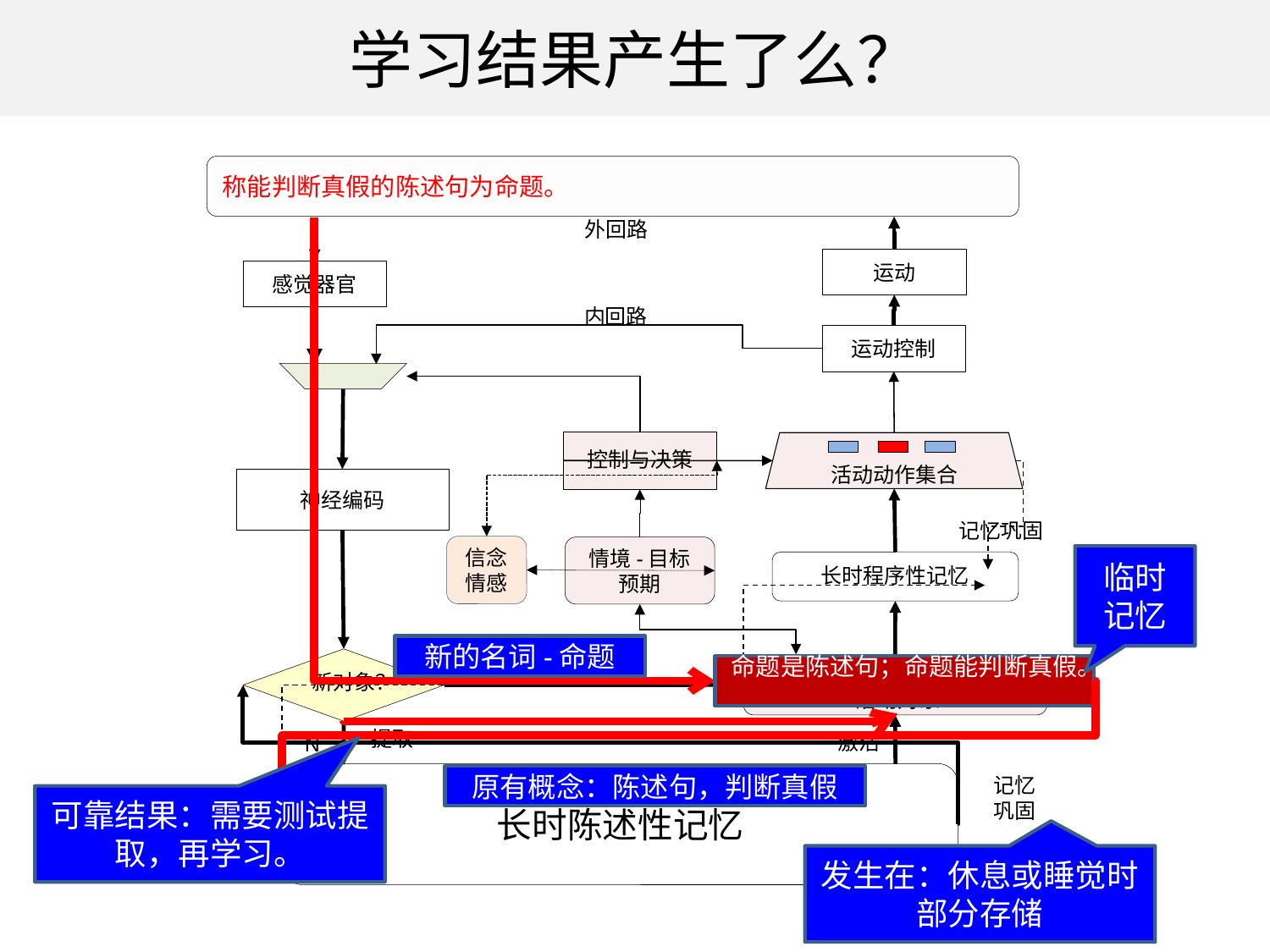

# 学习结果产生了么？
称能判断真假的陈述句为命题。

外回路
运动
感觉器官
内回路
运动控制

控制与决策

活动动作集合
神经编码
记忆巩固
信念
情感
情境-目标
预期
长时程序性记忆

保持
Y
新对象？

视觉对象
言语对象
活动对象
提取
激活
N
长时陈述性记忆

记忆
巩固
临时记忆
新的名词-命题
命题是陈述句；命题能判断真假。
原有概念：陈述句，判断真假
可靠结果：需要测试提取，再学习。
发生在：休息或睡觉时
部分存储